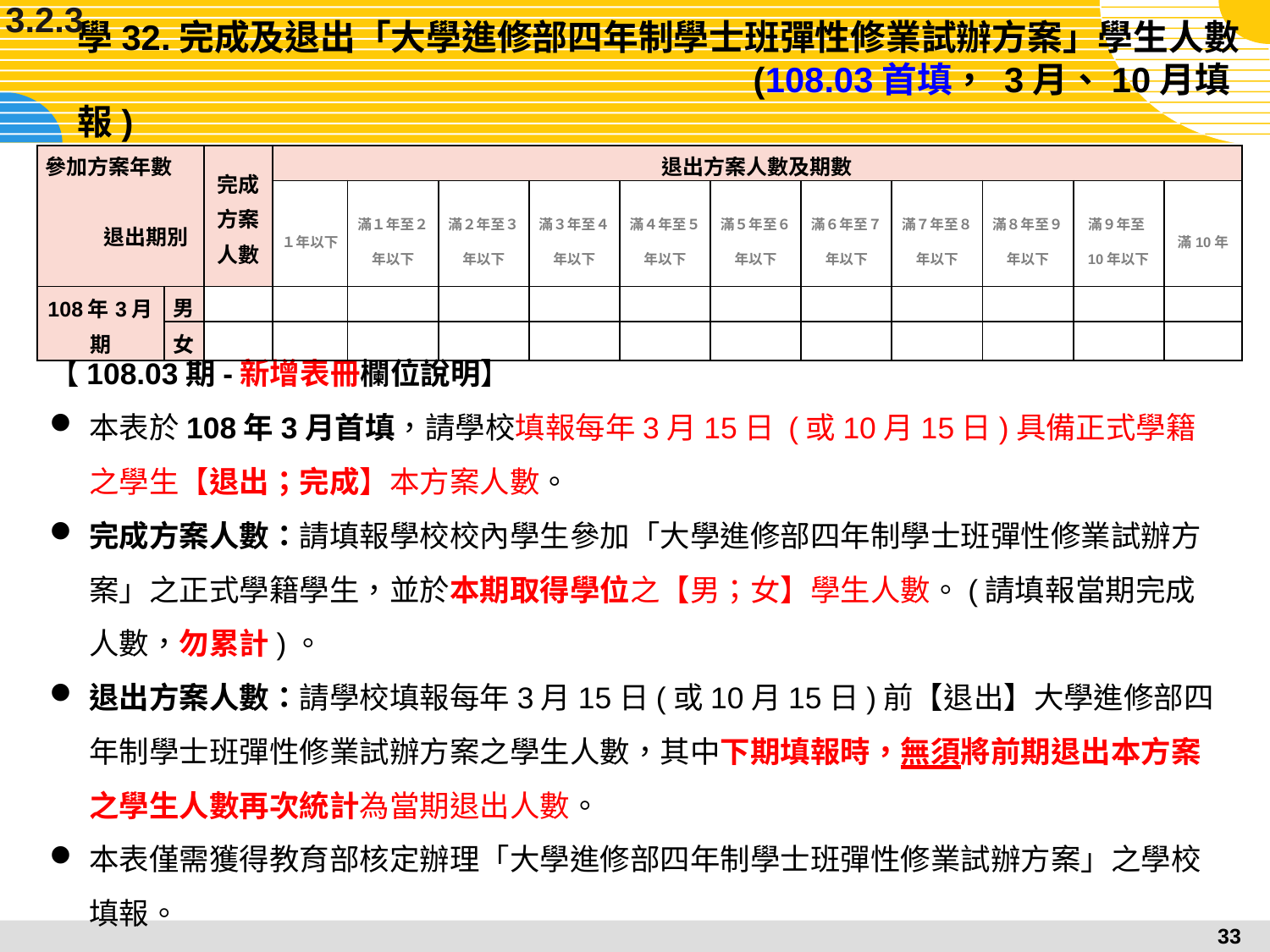

3.2.3
# 學32.完成及退出「大學進修部四年制學士班彈性修業試辦方案」學生人數 (108.03首填， 3月、10月填報)
| 參加方案年數   退出期別 |  | 完成方案人數 | 退出方案人數及期數 |  |  |  |  |  |  |  |  |  |  |
| --- | --- | --- | --- | --- | --- | --- | --- | --- | --- | --- | --- | --- | --- |
|  |  |  | １年以下 | 滿１年至２年以下 | 滿２年至３年以下 | 滿３年至４年以下 | 滿４年至５年以下 | 滿５年至６年以下 | 滿６年至７年以下 | 滿７年至８年以下 | 滿８年至９年以下 | 滿９年至10年以下 | 滿10年 |
| 108年3月期 | 男 |  |  |  |  |  |  |  |  |  |  |  |  |
|  | 女 |  |  |  |  |  |  |  |  |  |  |  |  |
【108.03期-新增表冊欄位說明】
本表於108年3月首填，請學校填報每年3月15日 (或10月15日)具備正式學籍之學生【退出；完成】本方案人數。
完成方案人數：請填報學校校內學生參加「大學進修部四年制學士班彈性修業試辦方案」之正式學籍學生，並於本期取得學位之【男；女】學生人數。(請填報當期完成人數，勿累計)。
退出方案人數：請學校填報每年3月15日(或10月15日)前【退出】大學進修部四年制學士班彈性修業試辦方案之學生人數，其中下期填報時，無須將前期退出本方案之學生人數再次統計為當期退出人數。
本表僅需獲得教育部核定辦理「大學進修部四年制學士班彈性修業試辦方案」之學校填報。